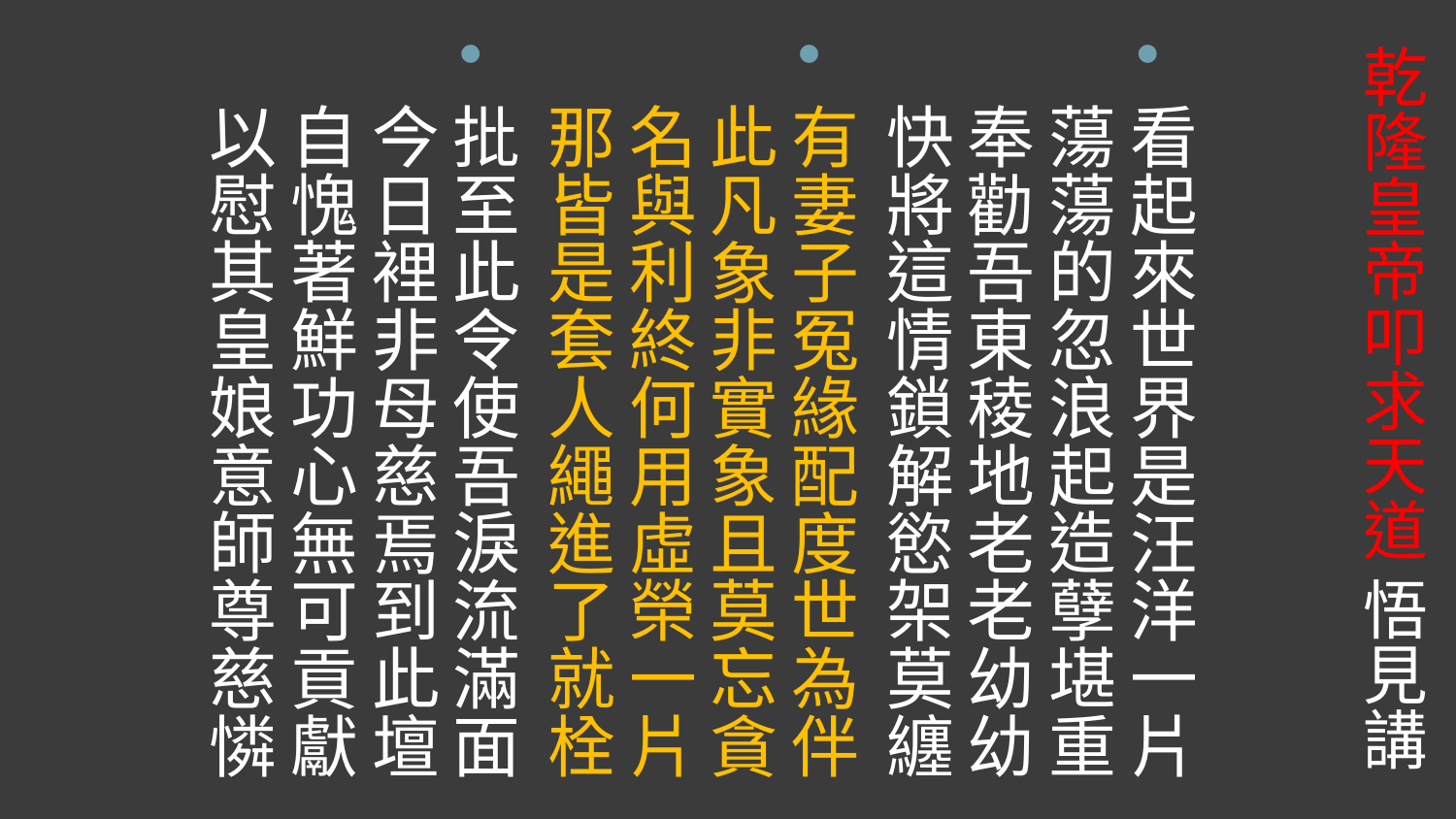

看起來世界是汪洋一片 蕩蕩的忽浪起造孽堪重
奉勸吾東稜地老老幼幼 快將這情鎖解慾架莫纏
有妻子冤緣配度世為伴 此凡象非實象且莫忘貪
名與利終何用虛榮一片 那皆是套人繩進了就栓
批至此令使吾淚流滿面 今日裡非母慈焉到此壇
自愧著鮮功心無可貢獻 以慰其皇娘意師尊慈憐

# 乾隆皇帝叩求天道 悟見講